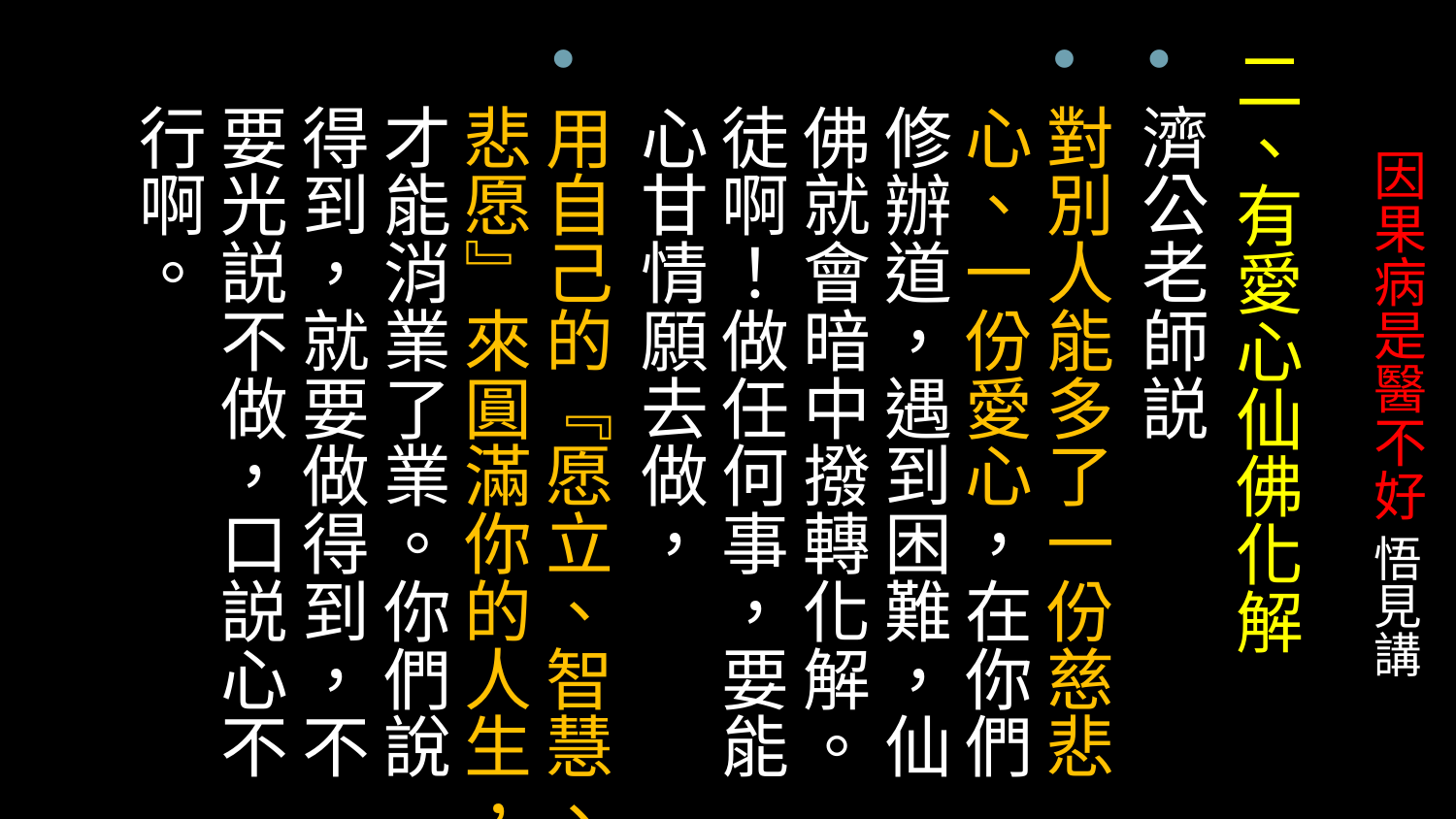

二、有愛心仙佛化解
濟公老師説
對別人能多了一份慈悲心、一份愛心，在你們修辦道，遇到困難，仙佛就會暗中撥轉化解。徒啊！做任何事，要能心甘情願去做，
用自己的『愿立、智慧、悲愿』來圓滿你的人生，才能消業了業。你們說得到，就要做得到，不要光説不做，口説心不行啊。

# 因果病是醫不好 悟見講